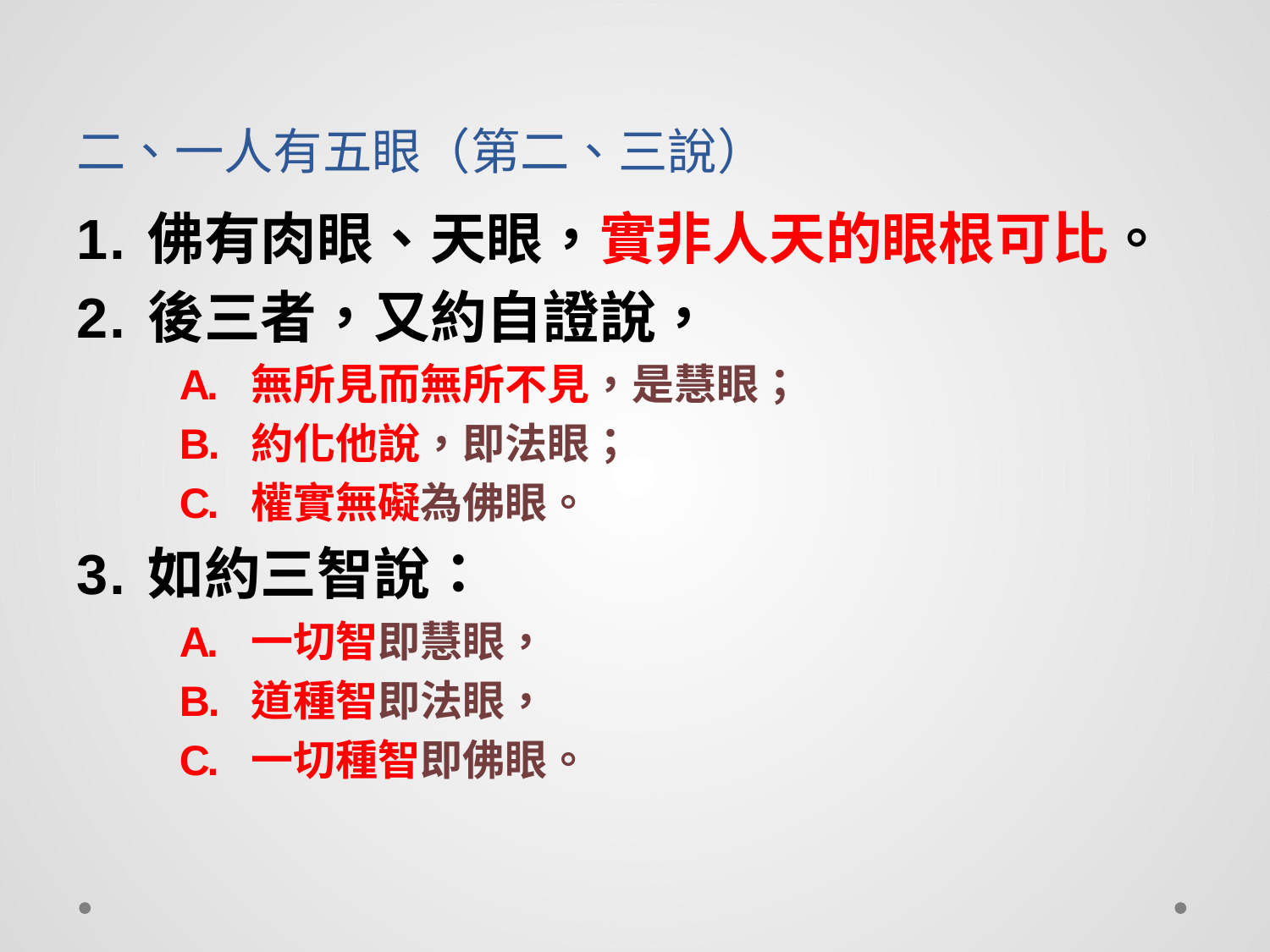

# 二、一人有五眼（第二、三說）
佛有肉眼、天眼，實非人天的眼根可比。
後三者，又約自證說，
無所見而無所不見，是慧眼；
約化他說，即法眼；
權實無礙為佛眼。
如約三智說：
一切智即慧眼，
道種智即法眼，
一切種智即佛眼。